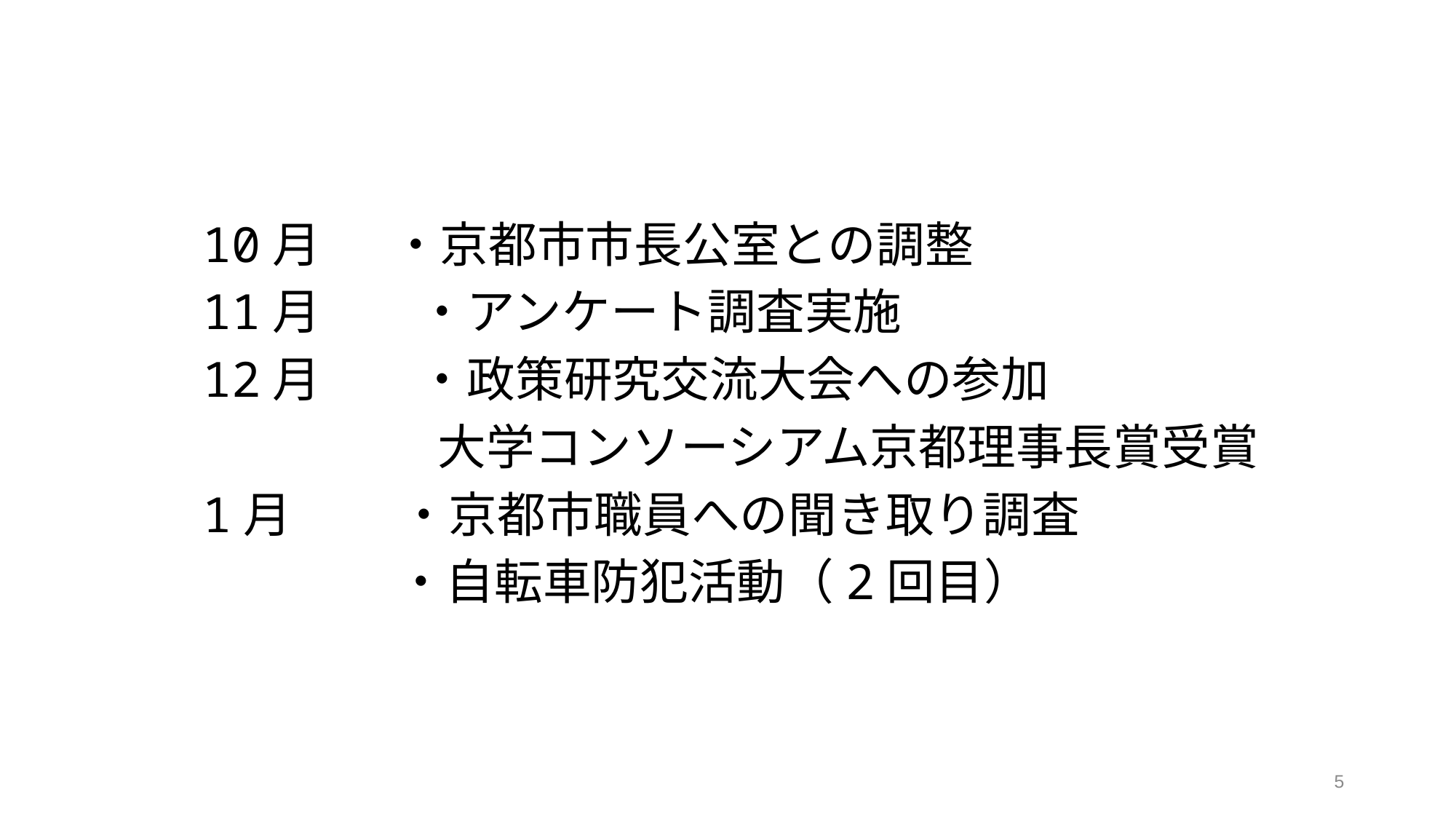

10月　  ・京都市市長公室との調整
11月　　・アンケート調査実施
12月　　・政策研究交流大会への参加
大学コンソーシアム京都理事長賞受賞
1月　　 ・京都市職員への聞き取り調査
　　　　・自転車防犯活動（2回目）
5